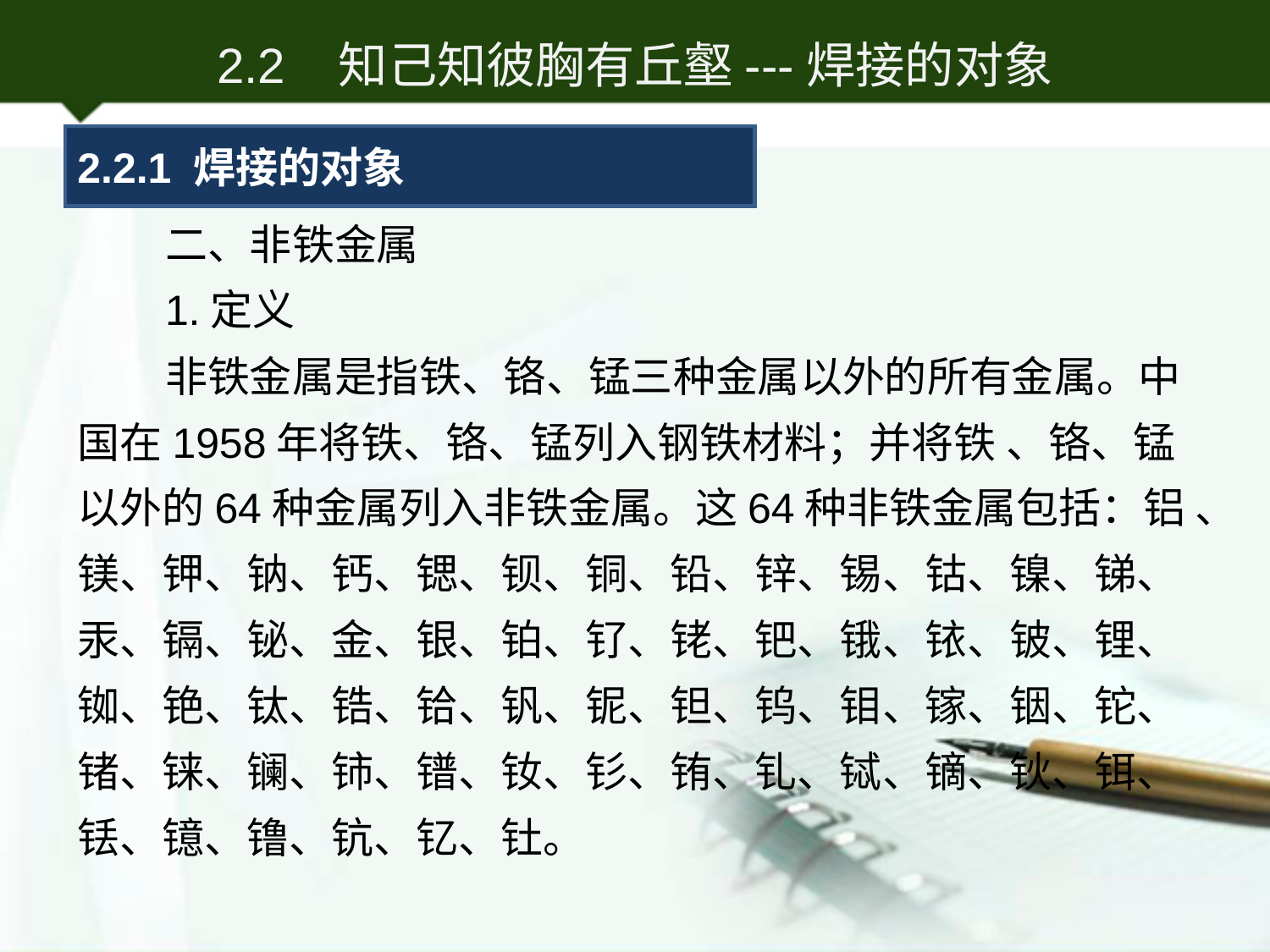

2.2   知己知彼胸有丘壑---焊接的对象
2.2.1 焊接的对象
二、非铁金属
1.定义
非铁金属是指铁、铬、锰三种金属以外的所有金属。中国在1958年将铁、铬、锰列入钢铁材料；并将铁 、铬、锰以外的64种金属列入非铁金属。这64种非铁金属包括：铝 、镁、钾、钠、钙、锶、钡、铜、铅、锌、锡、钴、镍、锑、汞、镉、铋、金、银、铂、钌、铑、钯、锇、铱、铍、锂、铷、铯、钛、锆、铪、钒、铌、钽、钨、钼、镓、铟、铊、锗、铼、镧、铈、镨、钕、钐、铕、钆、铽、镝、钬、铒、铥、镱、镥、钪、钇、钍。